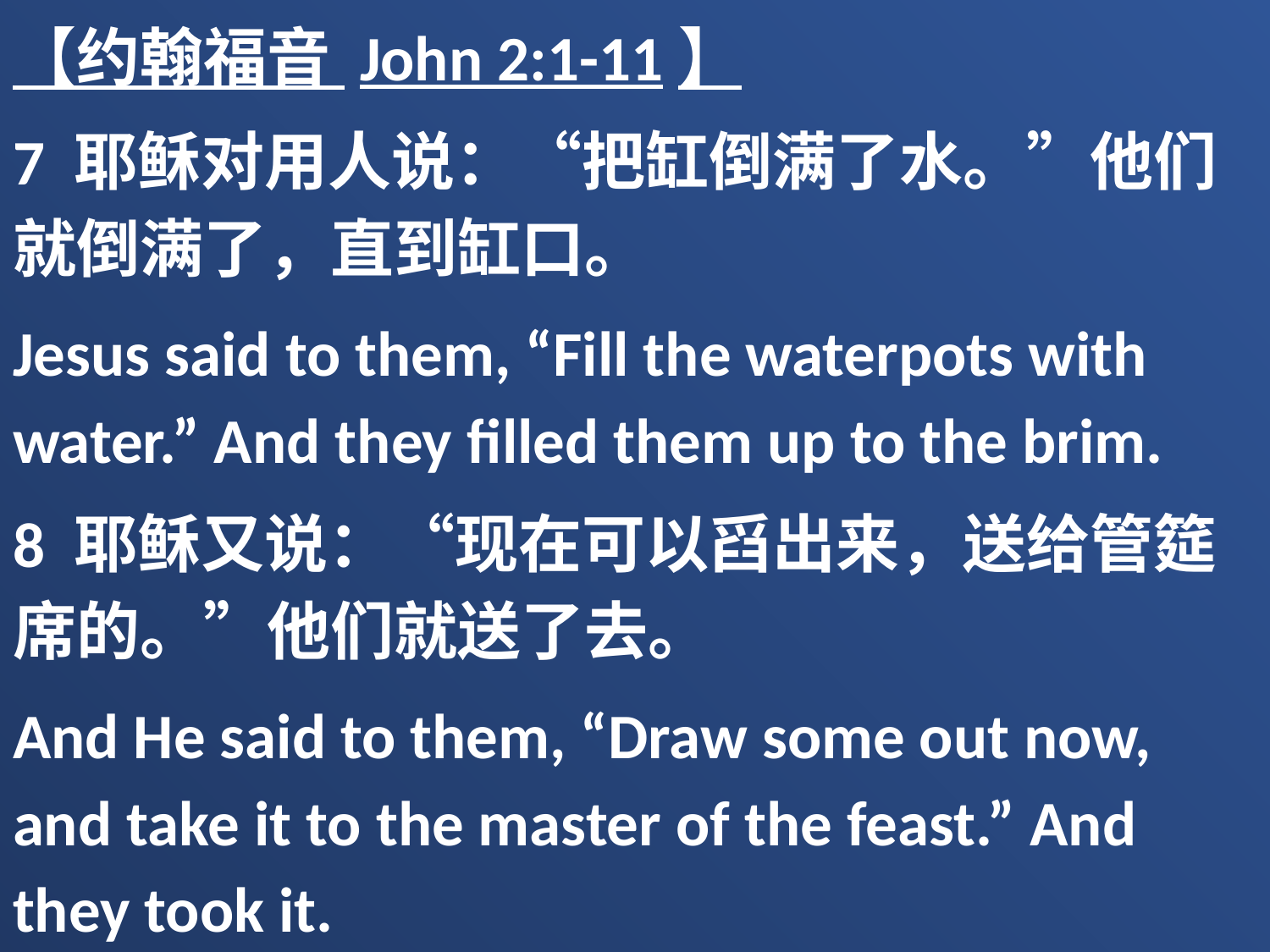

【约翰福音 John 2:1-11】
7 耶稣对用人说：“把缸倒满了水。”他们就倒满了，直到缸口。
Jesus said to them, “Fill the waterpots with water.” And they filled them up to the brim.
8 耶稣又说：“现在可以舀出来，送给管筵席的。”他们就送了去。
And He said to them, “Draw some out now, and take it to the master of the feast.” And they took it.